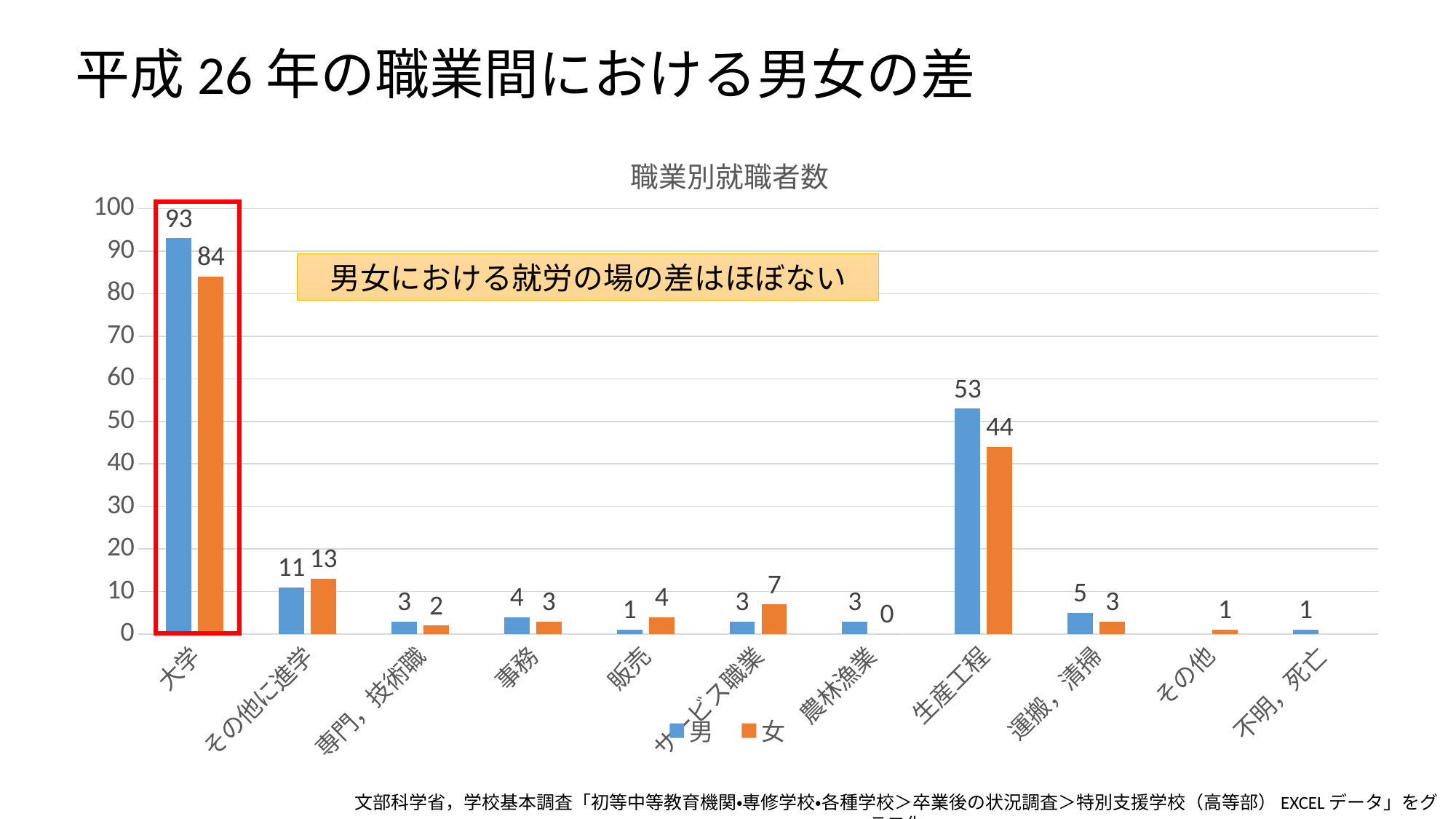

# 平成26年の職業間における男女の差

### Chart: 職業別就職者数

| Category | 男 | 女 |
|---|---|---|
| 大学 | 93.0 | 84.0 |
| その他に進学 | 11.0 | 13.0 |
| 専門，技術職 | 3.0 | 2.0 |
| 事務 | 4.0 | 3.0 |
| 販売 | 1.0 | 4.0 |
| サービス職業 | 3.0 | 7.0 |
| 農林漁業 | 3.0 | 0.0 |
| 生産工程 | 53.0 | 44.0 |
| 運搬，清掃 | 5.0 | 3.0 |
| その他 | None | 1.0 |
| 不明，死亡 | 1.0 | None |
男女における就労の場の差はほぼない
文部科学省，学校基本調査「初等中等教育機関・専修学校・各種学校＞卒業後の状況調査＞特別支援学校（高等部）EXCELデータ」をグラフ化